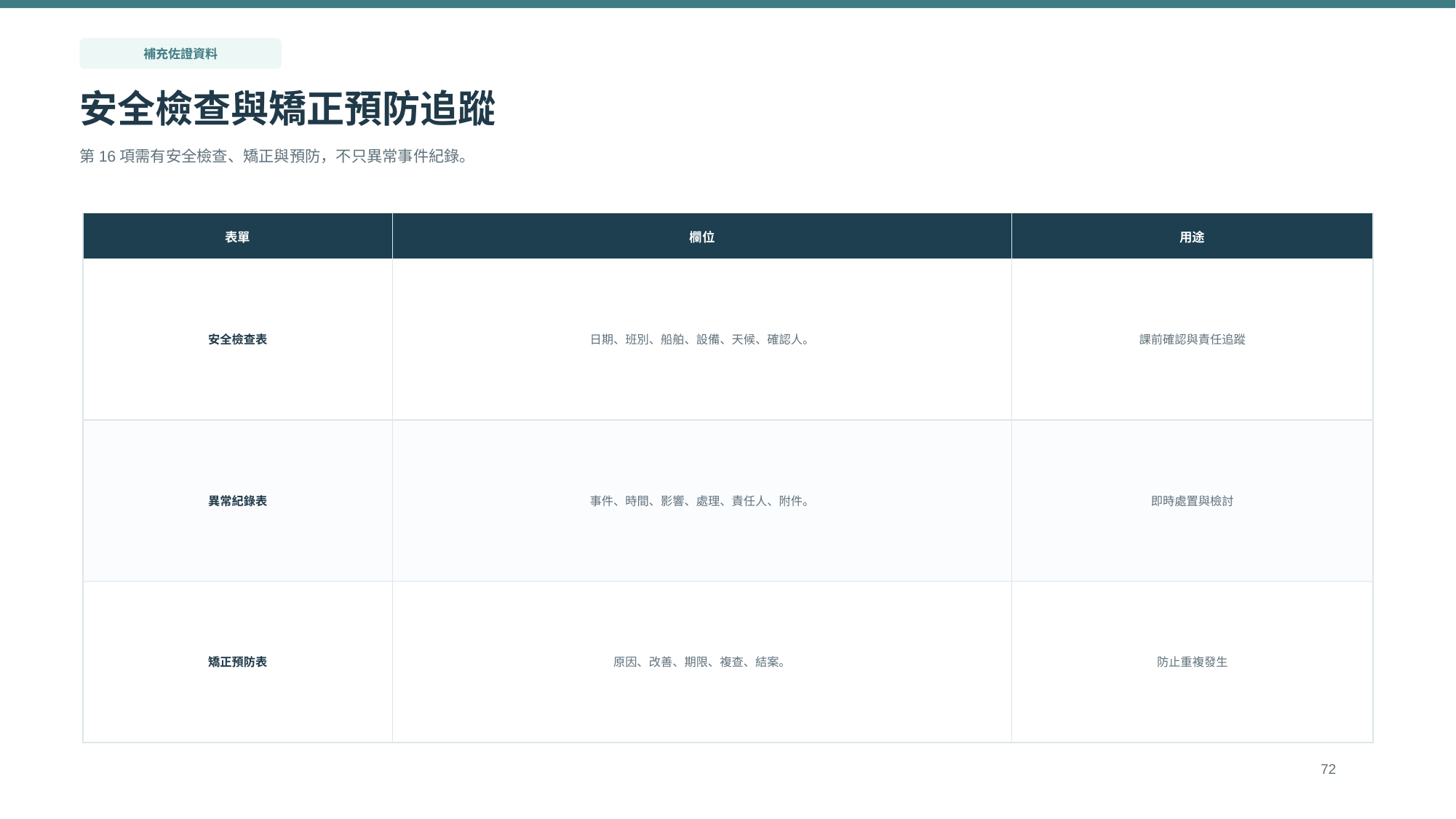

補充佐證資料
安全檢查與矯正預防追蹤
第16項需有安全檢查、矯正與預防，不只異常事件紀錄。
表單
欄位
用途
安全檢查表
日期、班別、船舶、設備、天候、確認人。
課前確認與責任追蹤
異常紀錄表
事件、時間、影響、處理、責任人、附件。
即時處置與檢討
矯正預防表
原因、改善、期限、複查、結案。
防止重複發生
72